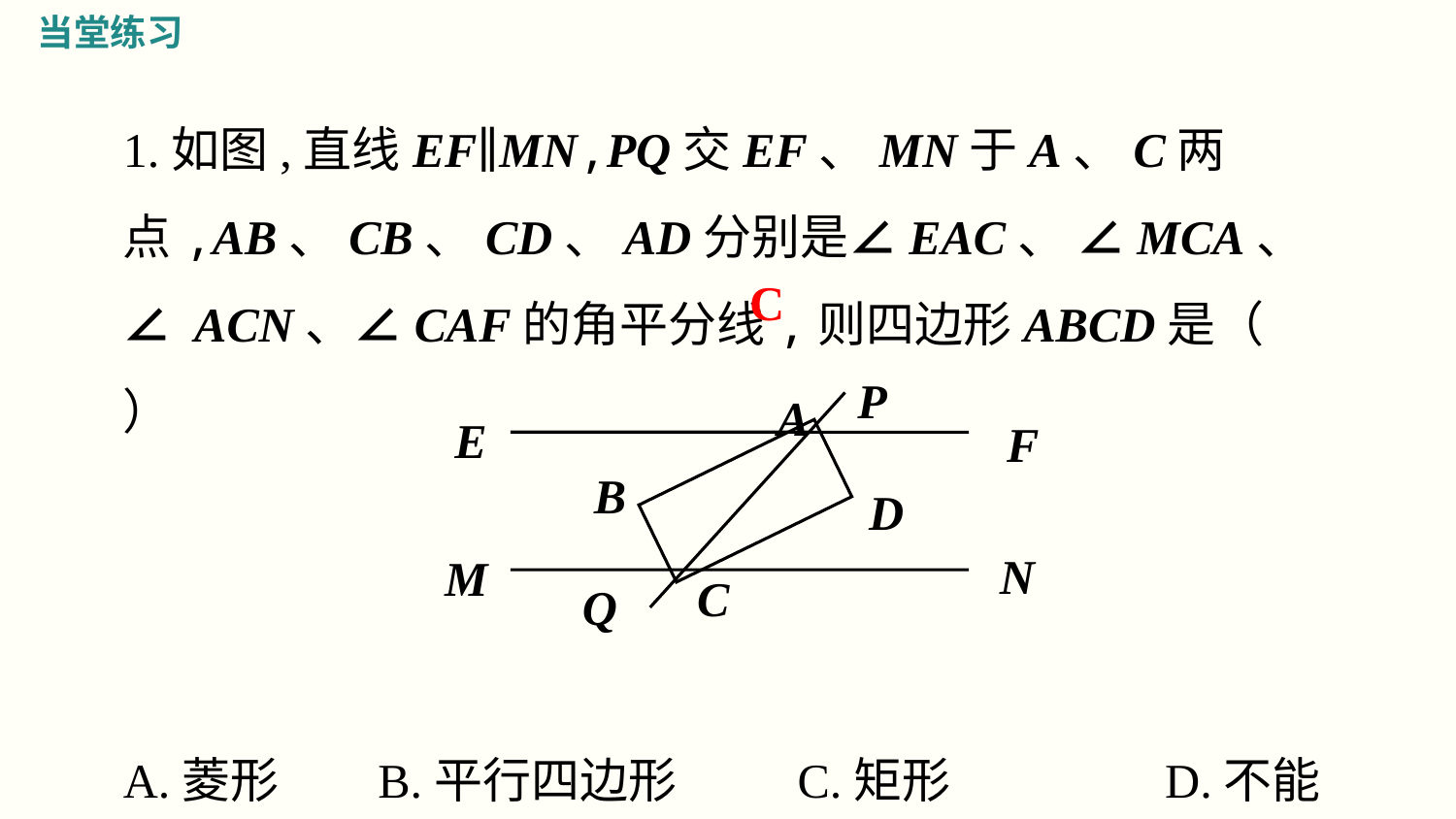

当堂练习
1.如图,直线EF∥MN,PQ交EF、MN于A、C两点,AB、CB、CD、AD分别是∠EAC、 ∠MCA、 ∠ ACN、∠CAF的角平分线,则四边形ABCD是（         ）

A.菱形        B.平行四边形          C.矩形      	 D.不能确定
C
P
A

E
F

B

D
N
M
C

Q